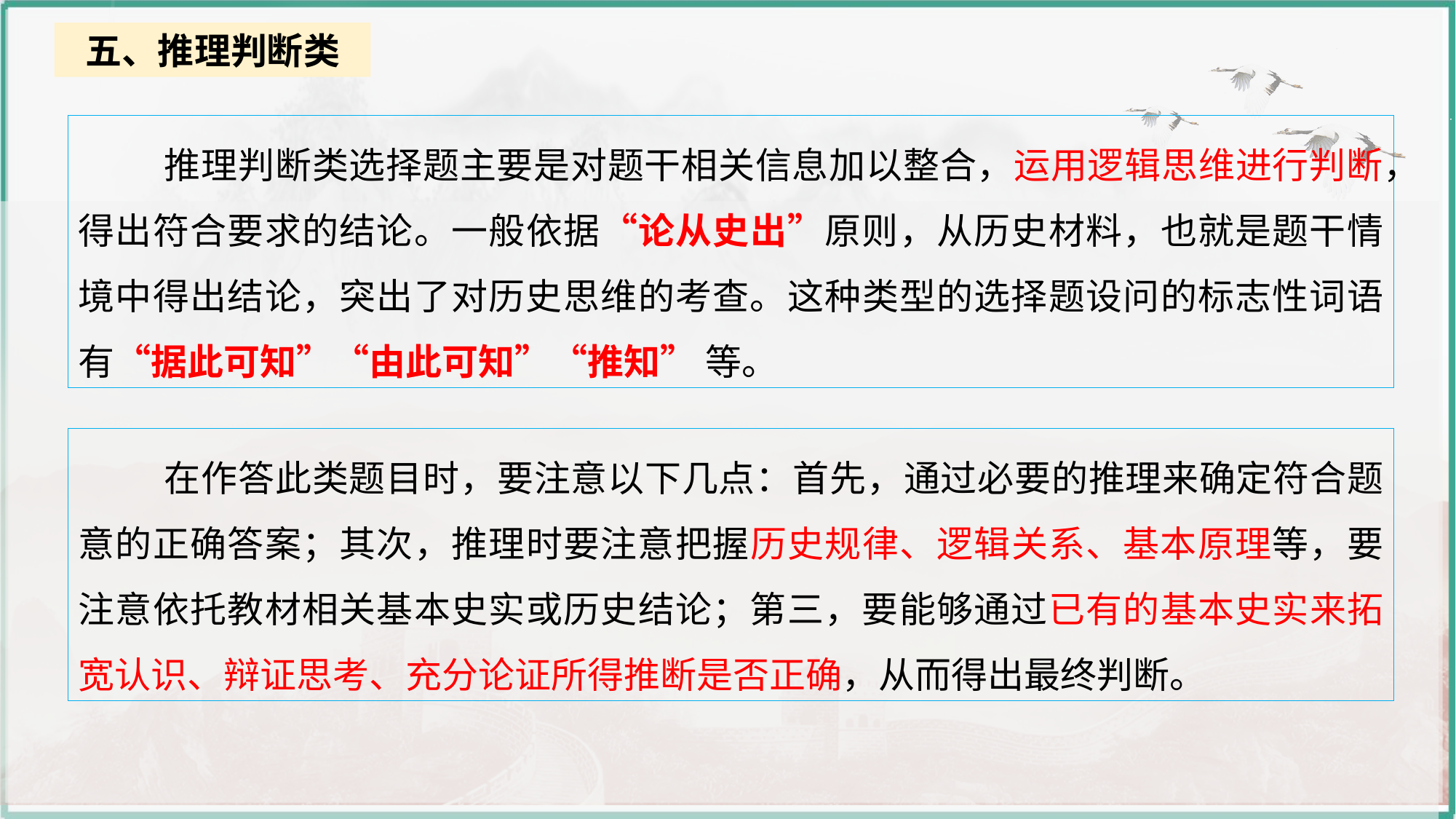

五、推理判断类
推理判断类选择题主要是对题干相关信息加以整合，运用逻辑思维进行判断，得出符合要求的结论。一般依据“论从史出”原则，从历史材料，也就是题干情境中得出结论，突出了对历史思维的考查。这种类型的选择题设问的标志性词语有“据此可知”“由此可知”“推知” 等。
在作答此类题目时，要注意以下几点：首先，通过必要的推理来确定符合题意的正确答案；其次，推理时要注意把握历史规律、逻辑关系、基本原理等，要注意依托教材相关基本史实或历史结论；第三，要能够通过已有的基本史实来拓宽认识、辩证思考、充分论证所得推断是否正确，从而得出最终判断。